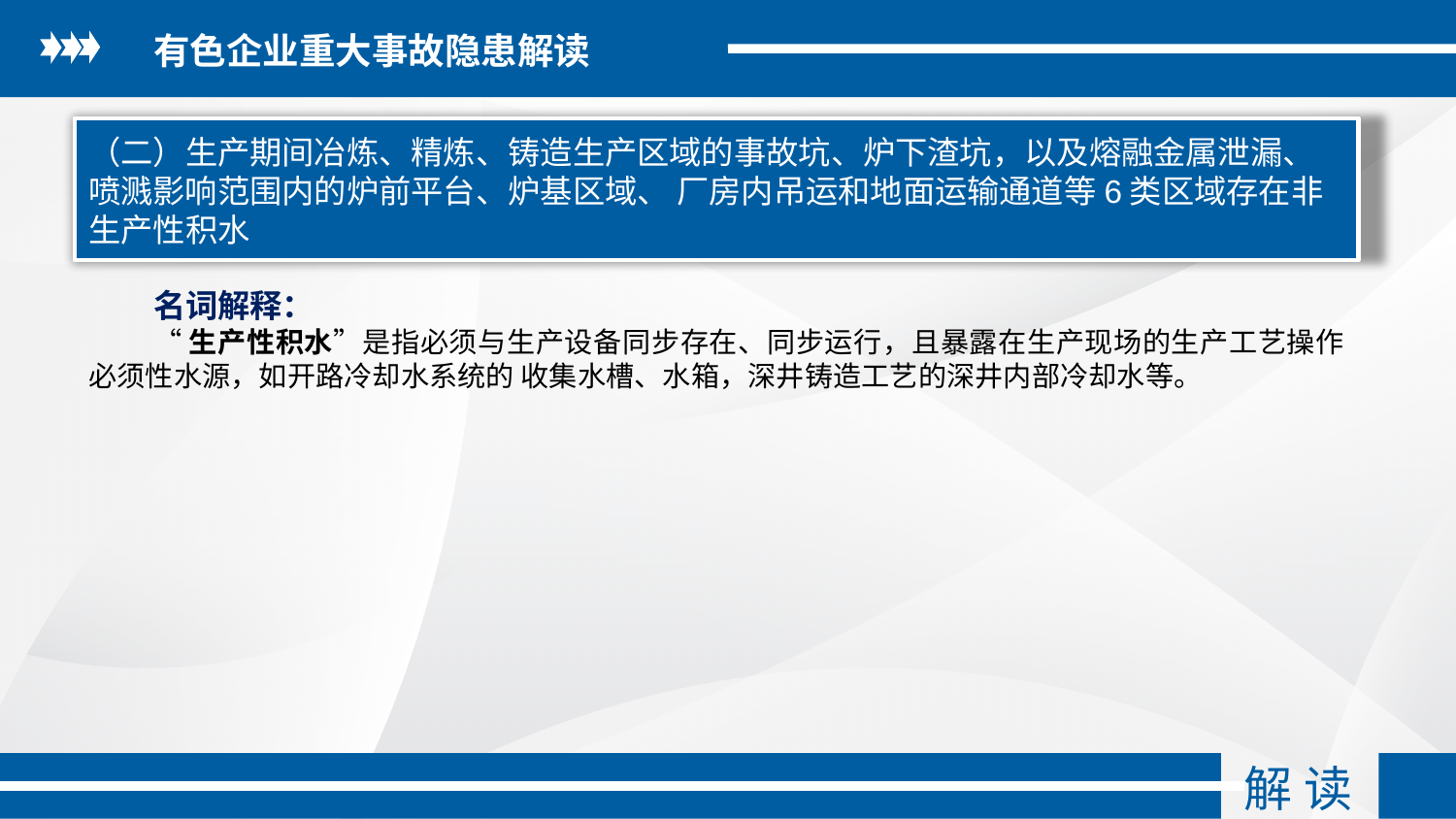

有色企业重大事故隐患解读
（二）生产期间冶炼、精炼、铸造生产区域的事故坑、炉下渣坑，以及熔融金属泄漏、喷溅影响范围内的炉前平台、炉基区域、 厂房内吊运和地面运输通道等6类区域存在非生产性积水
名词解释：
“生产性积水”是指必须与生产设备同步存在、同步运行，且暴露在生产现场的生产工艺操作必须性水源，如开路冷却水系统的 收集水槽、水箱，深井铸造工艺的深井内部冷却水等。